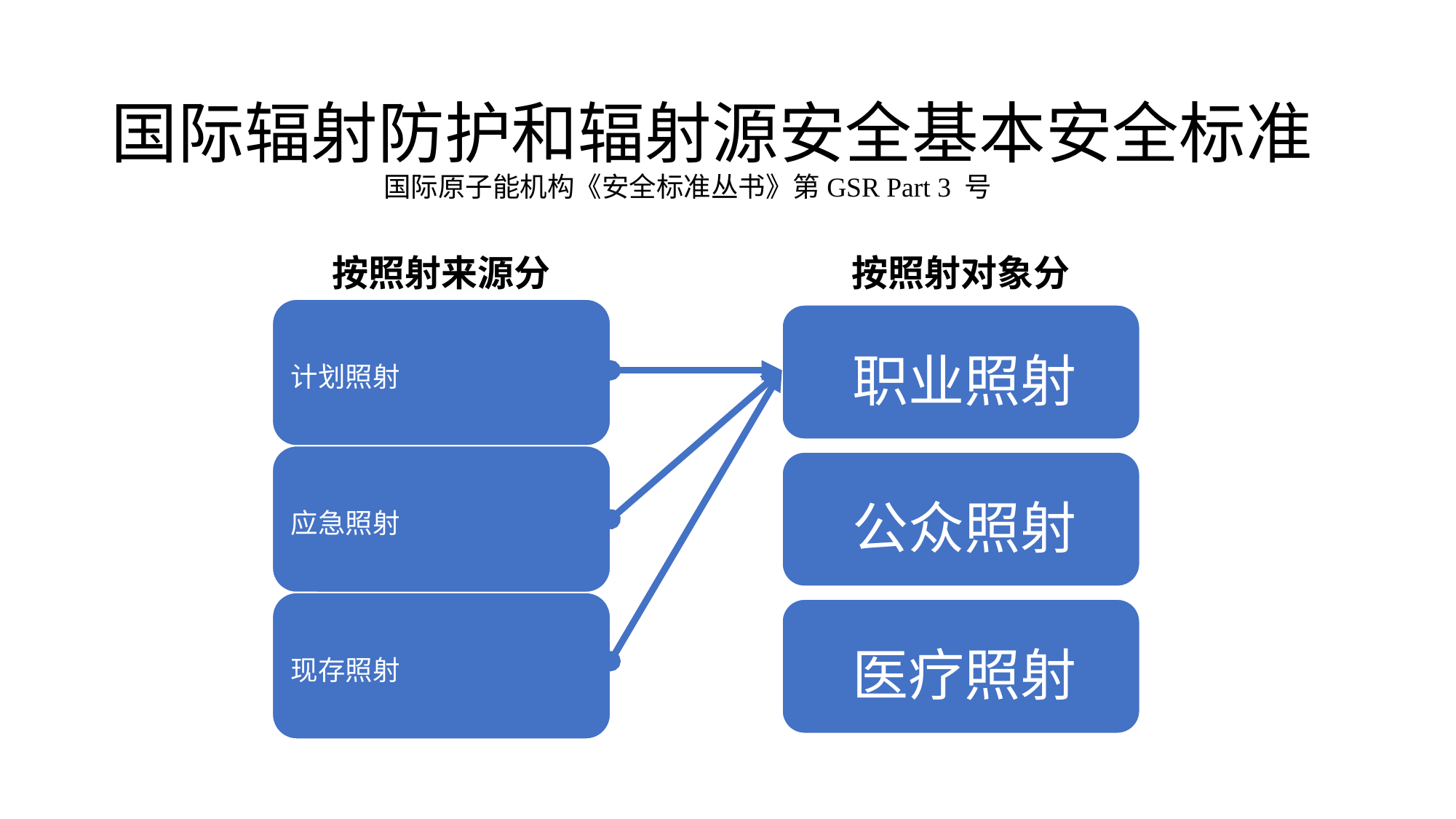

# 国际辐射防护和辐射源安全基本安全标准
国际原子能机构《安全标准丛书》第GSR Part 3 号
按照射来源分
按照射对象分
计划照射
应急照射
现存照射
职业照射
公众照射
医疗照射